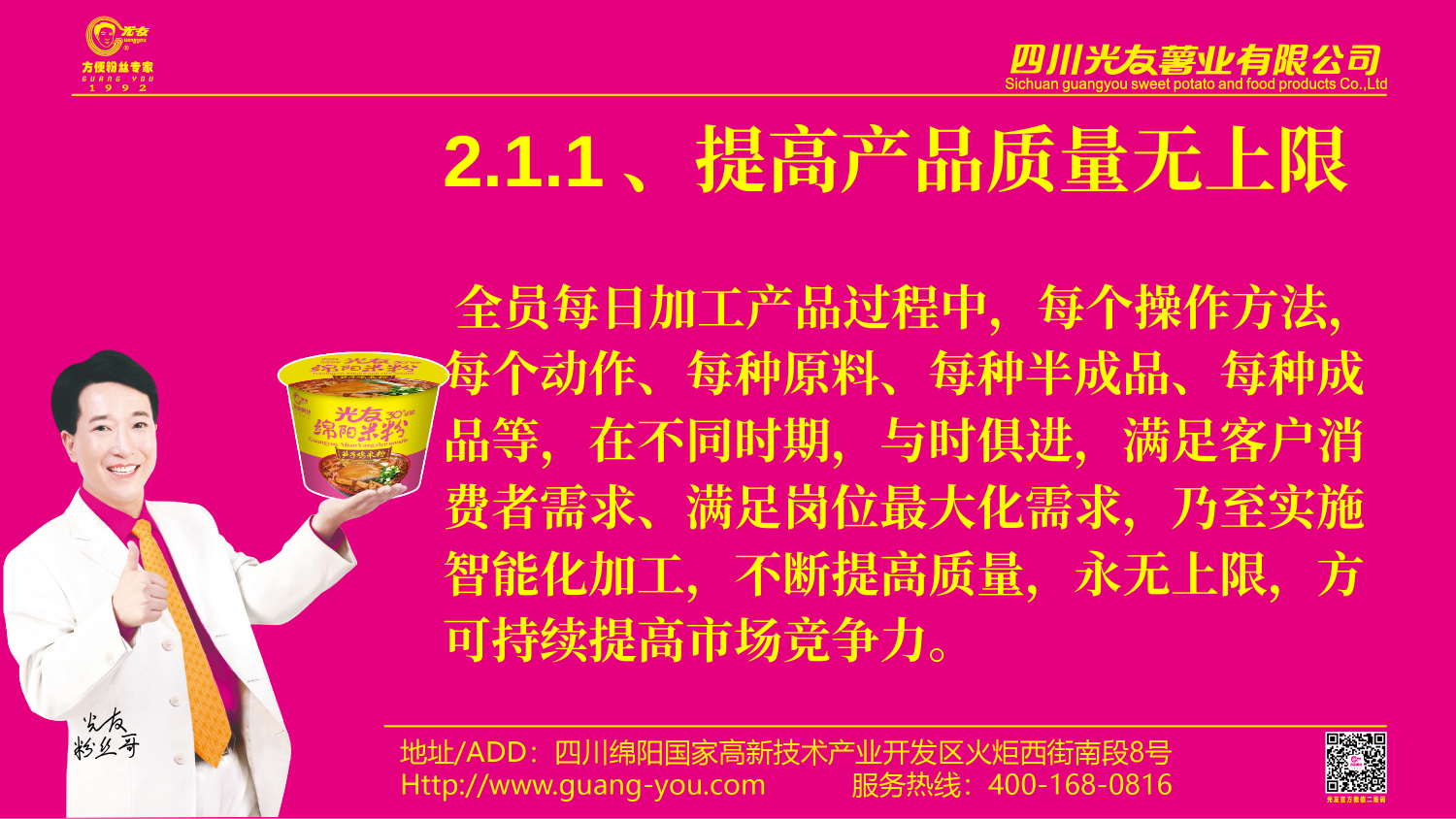

2.1.1、提高产品质量无上限
  全员每日加工产品过程中，每个操作方法，每个动作、每种原料、每种半成品、每种成品等，在不同时期，与时俱进，满足客户消费者需求、满足岗位最大化需求，乃至实施智能化加工，不断提高质量，永无上限，方可持续提高市场竞争力。